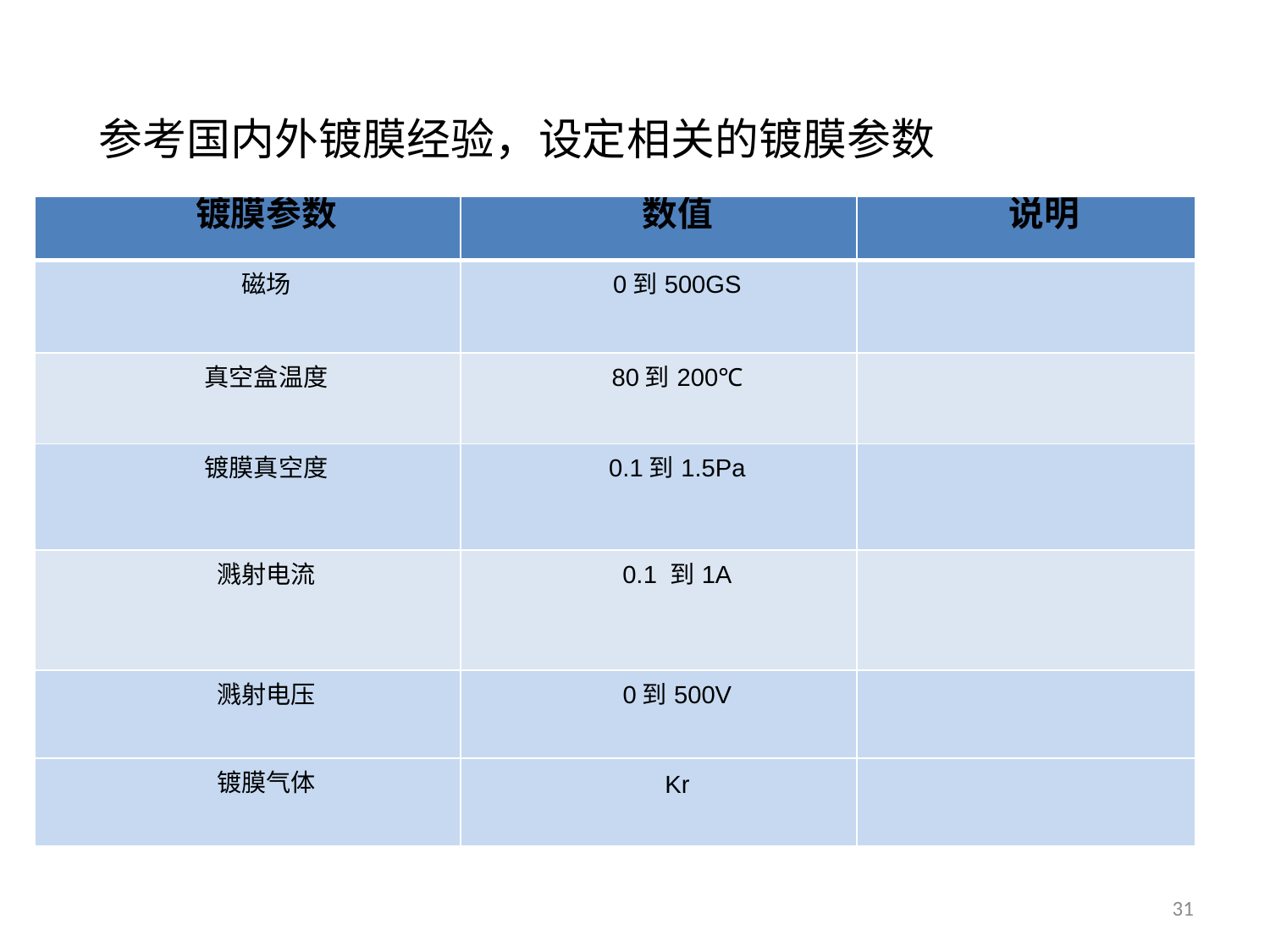

参考国内外镀膜经验，设定相关的镀膜参数

| 镀膜参数 | 数值 | 说明 |
| --- | --- | --- |
| 磁场 | 0到500GS |  |
| 真空盒温度 | 80到200℃ |  |
| 镀膜真空度 | 0.1到1.5Pa |  |
| 溅射电流 | 0.1 到1A |  |
| 溅射电压 | 0到500V |  |
| 镀膜气体 | Kr |  |
31